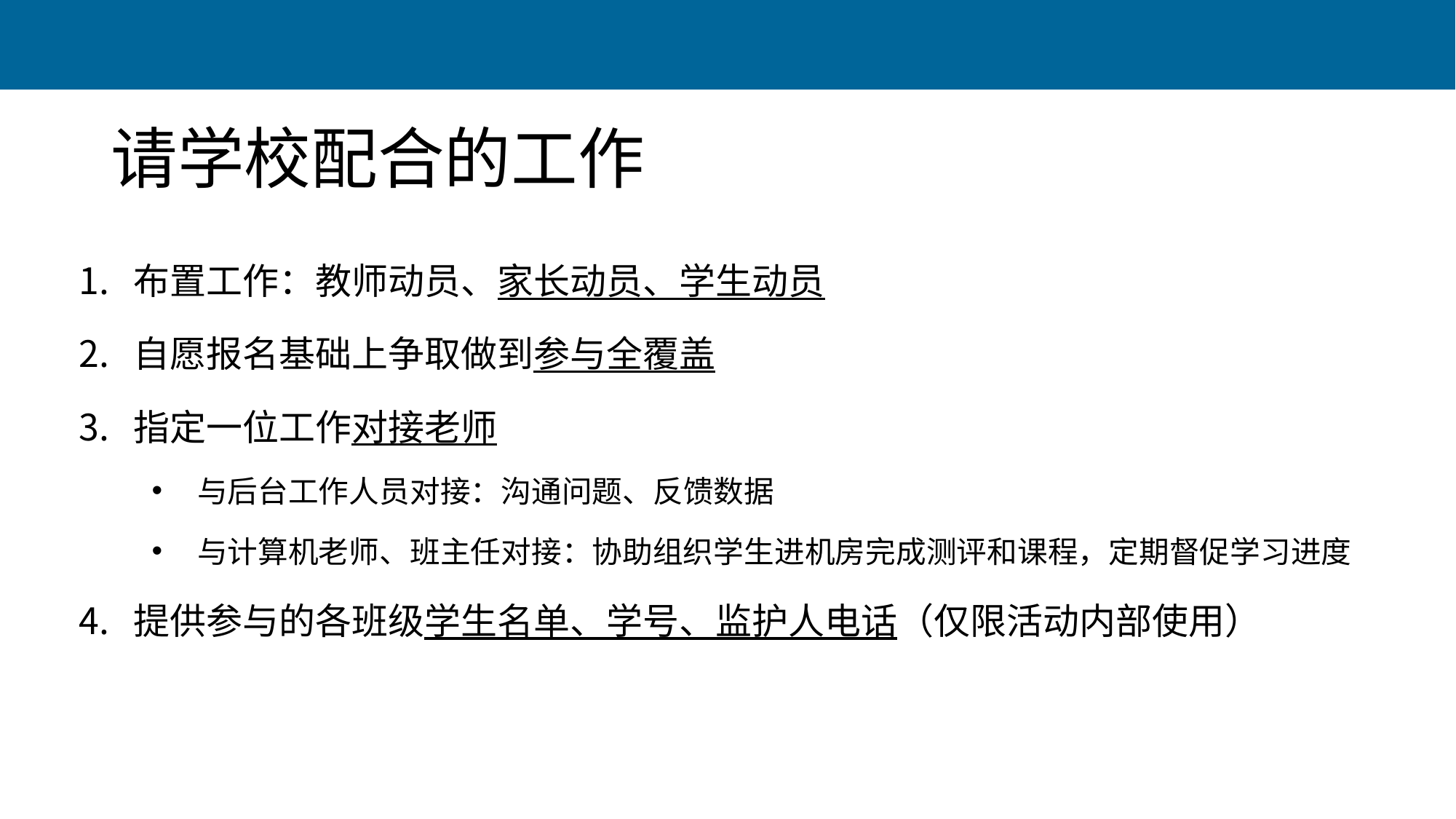

# 请学校配合的工作
布置工作：教师动员、家长动员、学生动员
自愿报名基础上争取做到参与全覆盖
指定一位工作对接老师
与后台工作人员对接：沟通问题、反馈数据
与计算机老师、班主任对接：协助组织学生进机房完成测评和课程，定期督促学习进度
提供参与的各班级学生名单、学号、监护人电话（仅限活动内部使用）